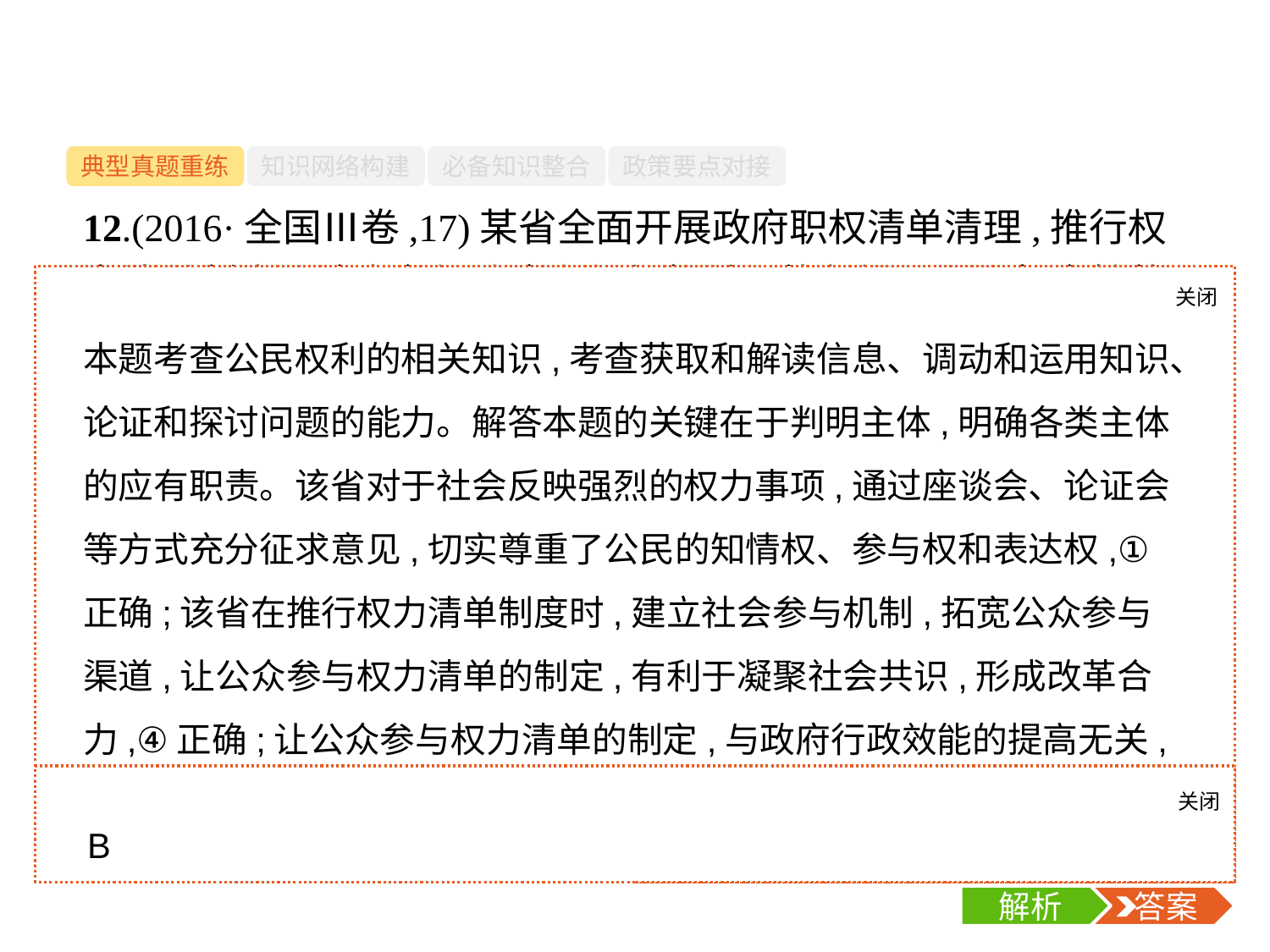

-14-
典型真题重练
知识网络构建
必备知识整合
政策要点对接
12.(2016·全国Ⅲ卷,17)某省全面开展政府职权清单清理,推行权力清单制度。该省各级政府在组织相关职能部门开展职权审核的基础上,建立社会参与机制,拓宽公众参与渠道,对于社会反映强烈的权力事项,通过座谈会、论证会等方式充分征求意见。让公众参与权力清单的制定(　　)
①是对公民政治参与权利的尊重　②是提高政府行政效能的重要举措　③是履行政府法定职责的必然要求　④利于凝聚社会共识,形成改革合力
A.①③
B.①④
C.②③
D.②④

关闭
解析

本题考查公民权利的相关知识,考查获取和解读信息、调动和运用知识、论证和探讨问题的能力。解答本题的关键在于判明主体,明确各类主体的应有职责。该省对于社会反映强烈的权力事项,通过座谈会、论证会等方式充分征求意见,切实尊重了公民的知情权、参与权和表达权,①正确;该省在推行权力清单制度时,建立社会参与机制,拓宽公众参与渠道,让公众参与权力清单的制定,有利于凝聚社会共识,形成改革合力,④正确;让公众参与权力清单的制定,与政府行政效能的提高无关,也不是政府的法定职责,故排除②③。答案:为B项。

关闭
解析
  答案

B
解析
  答案